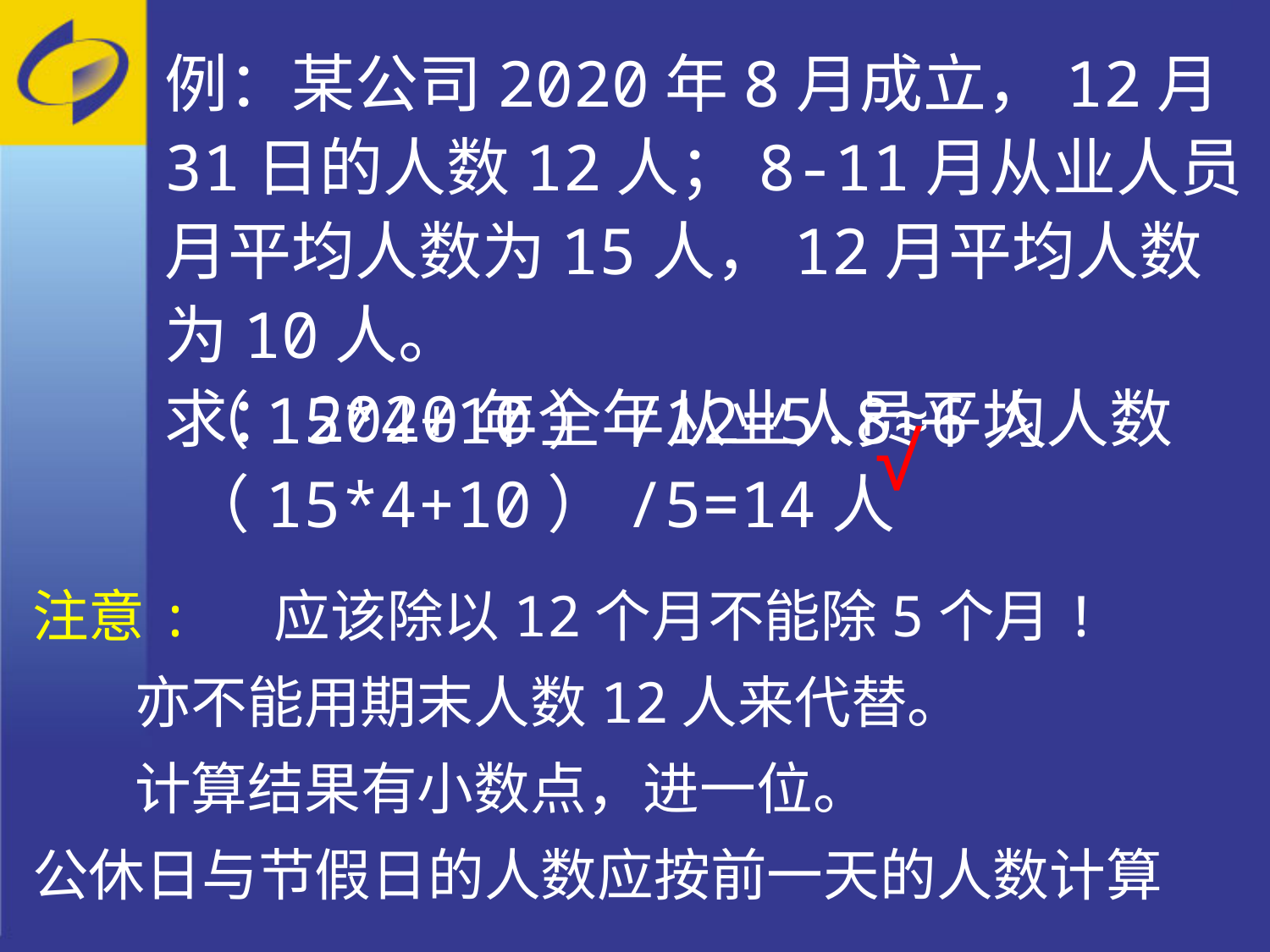

例：某公司2020年8月成立，12月31日的人数12人；8-11月从业人员月平均人数为15人，12月平均人数为10人。
求：2020年全年从业人员平均人数
（15*4+10）/12=5.8≈6人
（15*4+10）/5=14人

√
注意:  应该除以12个月不能除5个月!
       亦不能用期末人数12人来代替。
       计算结果有小数点，进一位。
公休日与节假日的人数应按前一天的人数计算